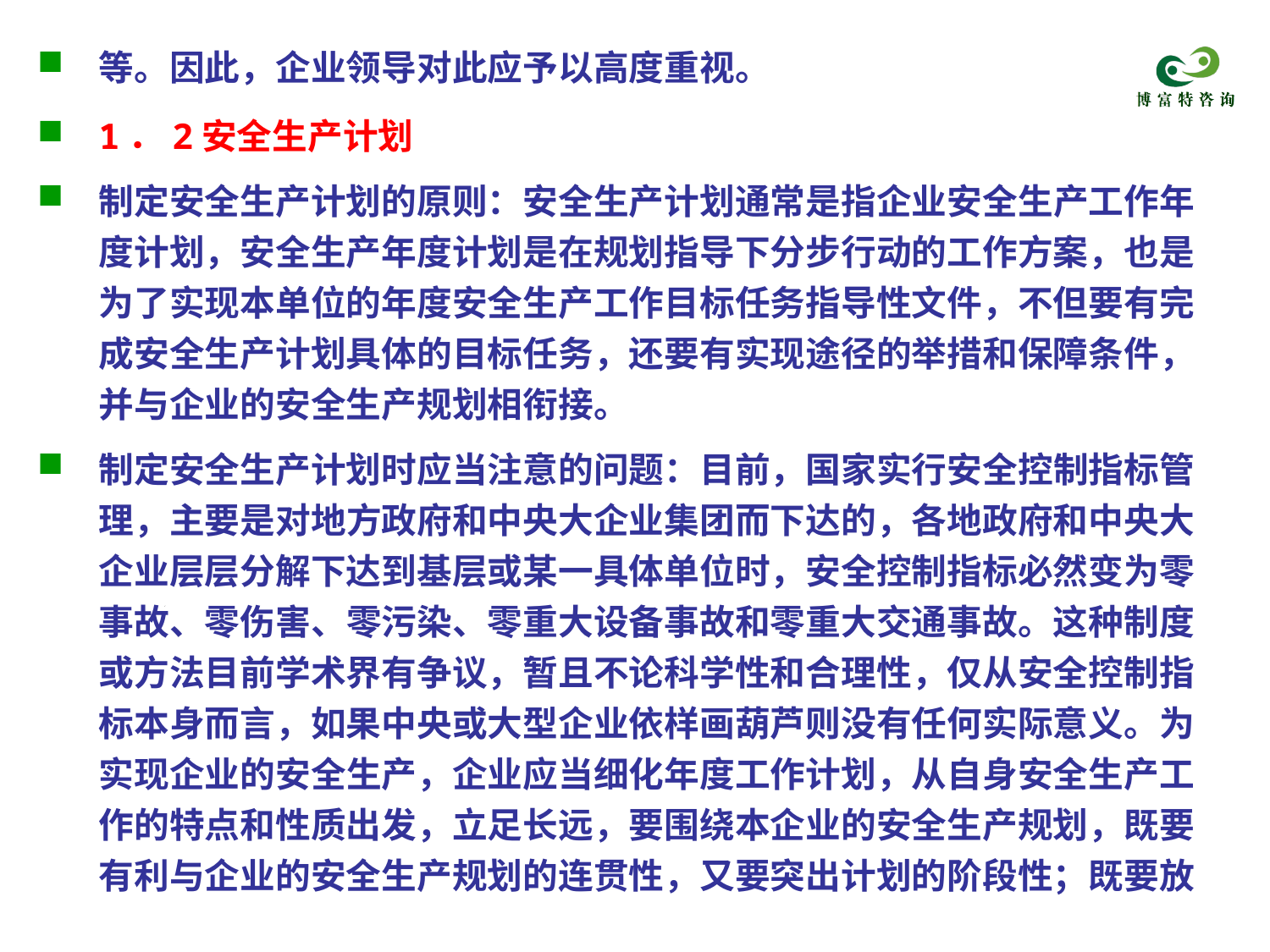

等。因此，企业领导对此应予以高度重视。
1．2安全生产计划
制定安全生产计划的原则：安全生产计划通常是指企业安全生产工作年度计划，安全生产年度计划是在规划指导下分步行动的工作方案，也是为了实现本单位的年度安全生产工作目标任务指导性文件，不但要有完成安全生产计划具体的目标任务，还要有实现途径的举措和保障条件，并与企业的安全生产规划相衔接。
制定安全生产计划时应当注意的问题：目前，国家实行安全控制指标管理，主要是对地方政府和中央大企业集团而下达的，各地政府和中央大企业层层分解下达到基层或某一具体单位时，安全控制指标必然变为零事故、零伤害、零污染、零重大设备事故和零重大交通事故。这种制度或方法目前学术界有争议，暂且不论科学性和合理性，仅从安全控制指标本身而言，如果中央或大型企业依样画葫芦则没有任何实际意义。为实现企业的安全生产，企业应当细化年度工作计划，从自身安全生产工作的特点和性质出发，立足长远，要围绕本企业的安全生产规划，既要有利与企业的安全生产规划的连贯性，又要突出计划的阶段性；既要放